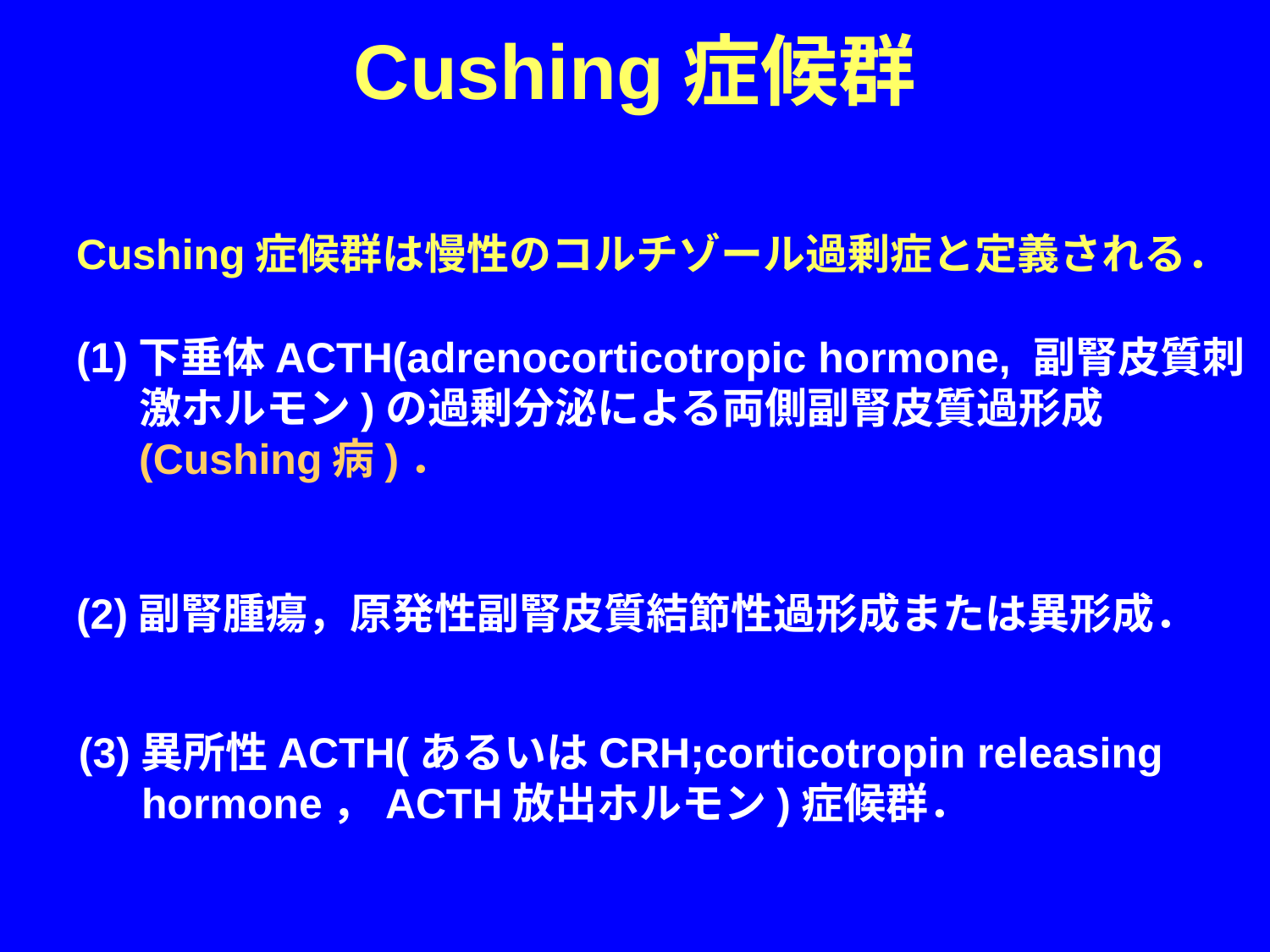

Cushing症候群
Cushing症候群は慢性のコルチゾール過剰症と定義される．
(1)下垂体ACTH(adrenocorticotropic hormone, 副腎皮質刺激ホルモン)の過剰分泌による両側副腎皮質過形成(Cushing病)．
(2)副腎腫瘍，原発性副腎皮質結節性過形成または異形成．
(3)異所性ACTH(あるいはCRH;corticotropin releasing hormone，ACTH放出ホルモン)症候群．